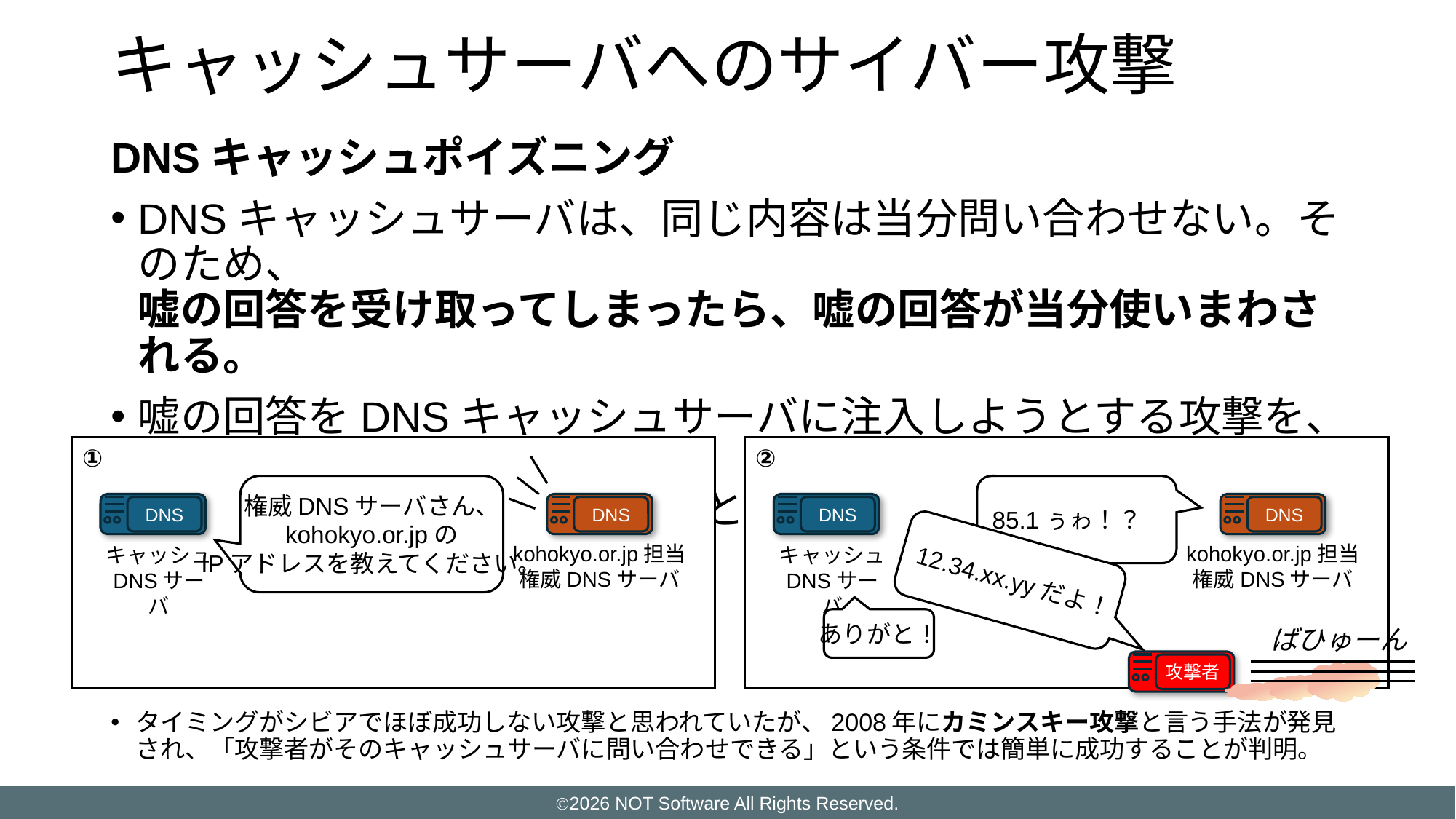

# キャッシュサーバへのサイバー攻撃
DNSキャッシュポイズニング
DNSキャッシュサーバは、同じ内容は当分問い合わせない。そのため、
嘘の回答を受け取ってしまったら、嘘の回答が当分使いまわされる。
嘘の回答をDNSキャッシュサーバに注入しようとする攻撃を、
DNSキャッシュポイズニングと言う。
①
②
権威DNSサーバさん、
kohokyo.or.jpの
IPアドレスを教えてください。
85.1ぅゎ！？

DNS

DNS

DNS

DNS

kohokyo.or.jp担当
権威DNSサーバ
kohokyo.or.jp担当
権威DNSサーバ
キャッシュ
DNSサーバ
キャッシュ
DNSサーバ
12.34.xx.yyだよ！
ありがと！
ばひゅーん

攻撃者

タイミングがシビアでほぼ成功しない攻撃と思われていたが、2008年にカミンスキー攻撃と言う手法が発見され、「攻撃者がそのキャッシュサーバに問い合わせできる」という条件では簡単に成功することが判明。